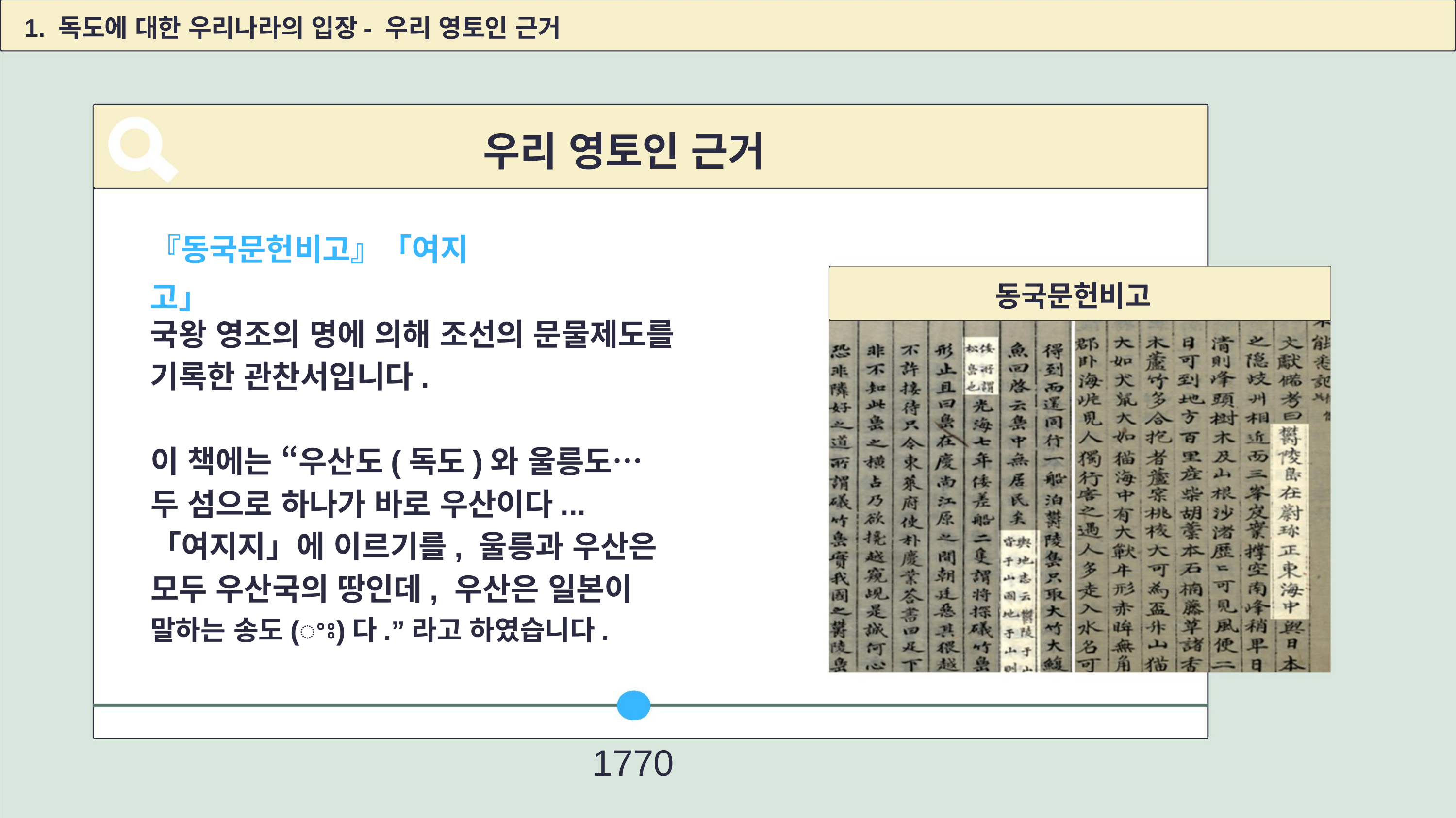

1. 독도에 대한 우리나라의 입장- 우리 영토인 근거
우리 영토인 근거
『동국문헌비고』「여지고」
동국문헌비고
국왕 영조의 명에 의해 조선의 문물제도를
기록한 관찬서입니다.
이 책에는 “우산도(독도)와 울릉도…
두 섬으로 하나가 바로 우산이다...
「여지지」에 이르기를, 울릉과 우산은
모두 우산국의 땅인데, 우산은 일본이
말하는 송도(ꢀꢁ)다.”라고 하였습니다.
1770